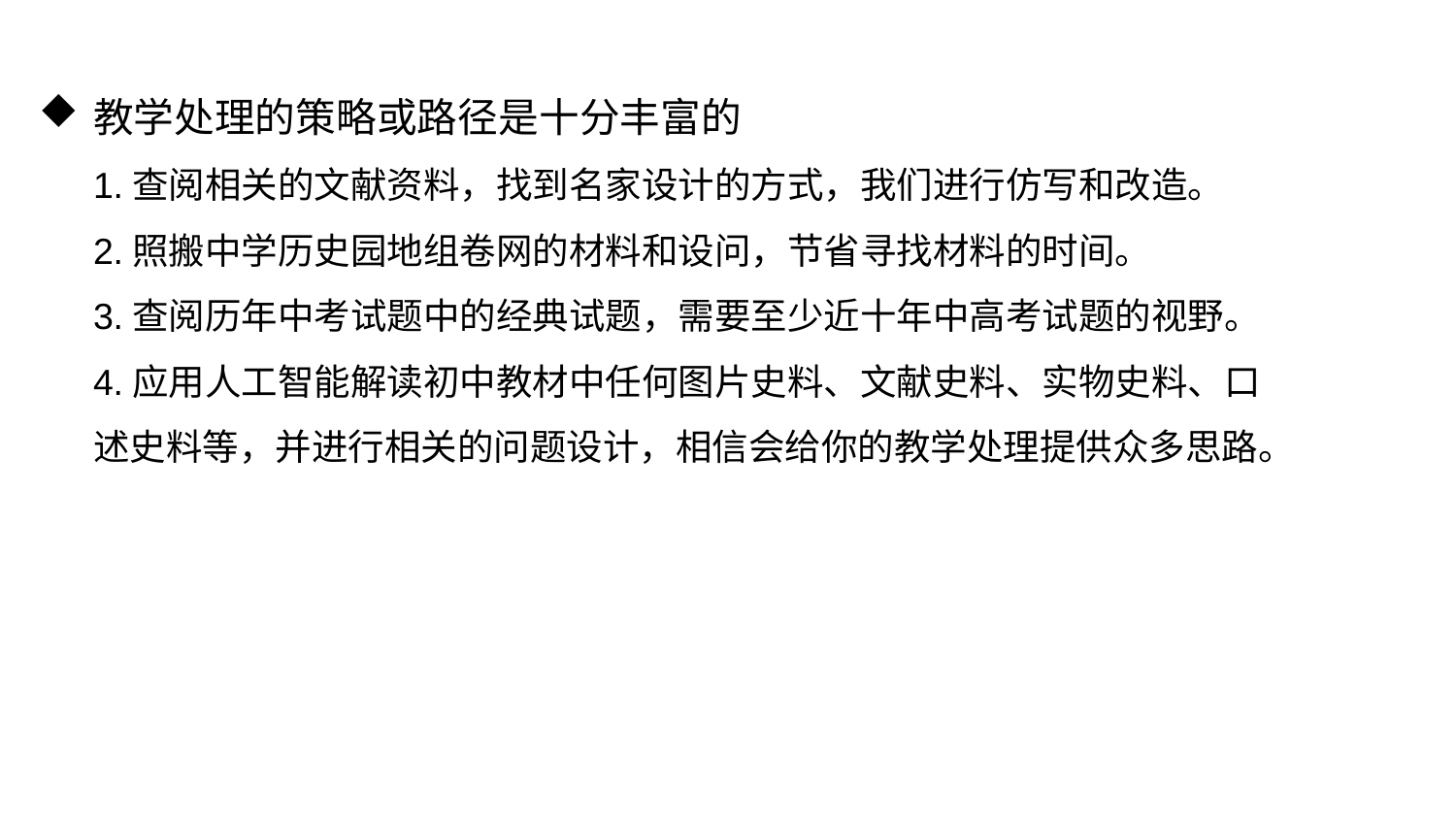

教学处理的策略或路径是十分丰富的
1.查阅相关的文献资料，找到名家设计的方式，我们进行仿写和改造。
2.照搬中学历史园地组卷网的材料和设问，节省寻找材料的时间。
3.查阅历年中考试题中的经典试题，需要至少近十年中高考试题的视野。
4.应用人工智能解读初中教材中任何图片史料、文献史料、实物史料、口述史料等，并进行相关的问题设计，相信会给你的教学处理提供众多思路。